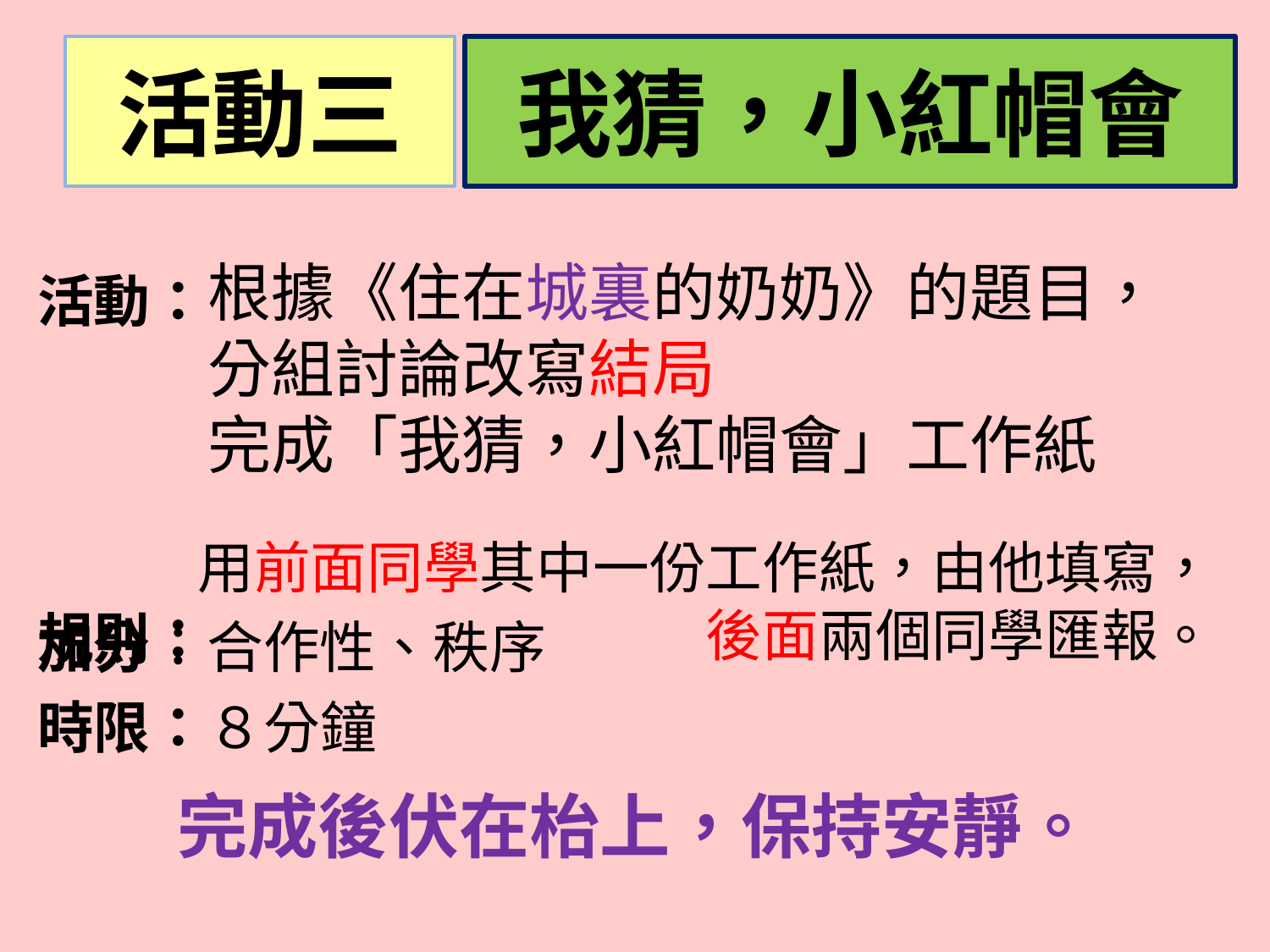

活動三
我猜，小紅帽會
#
根據《住在城裏的奶奶》的題目，
分組討論改寫結局
完成「我猜，小紅帽會」工作紙
活動：

規則：
用前面同學其中一份工作紙，由他填寫，
　　　　　　　　　後面兩個同學匯報。
加分：合作性、秩序
時限：８分鐘
完成後伏在枱上，保持安靜。